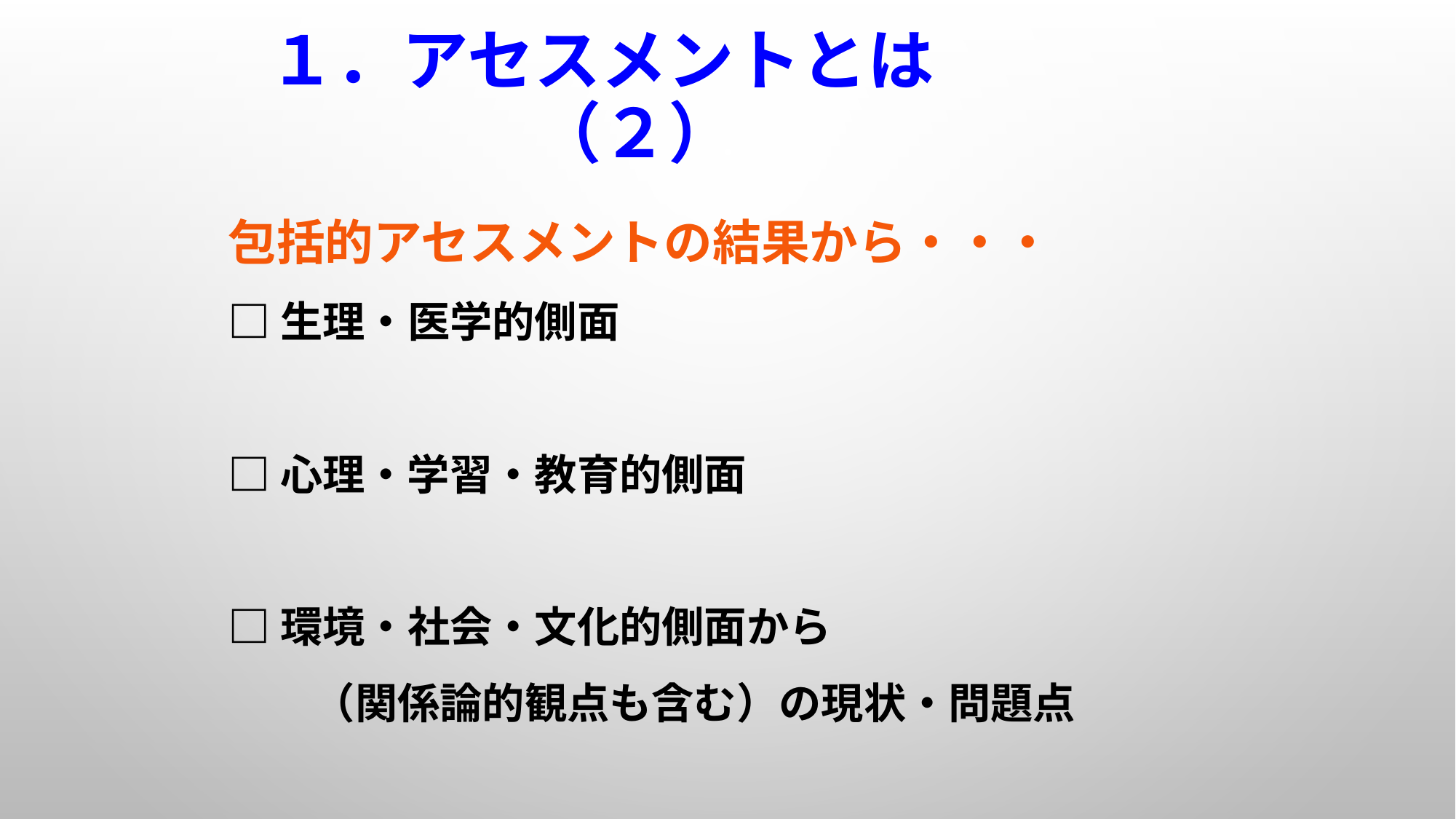

# １．アセスメントとは　（２）
包括的アセスメントの結果から・・・
□生理・医学的側面

□心理・学習・教育的側面

□環境・社会・文化的側面から
　　（関係論的観点も含む）の現状・問題点